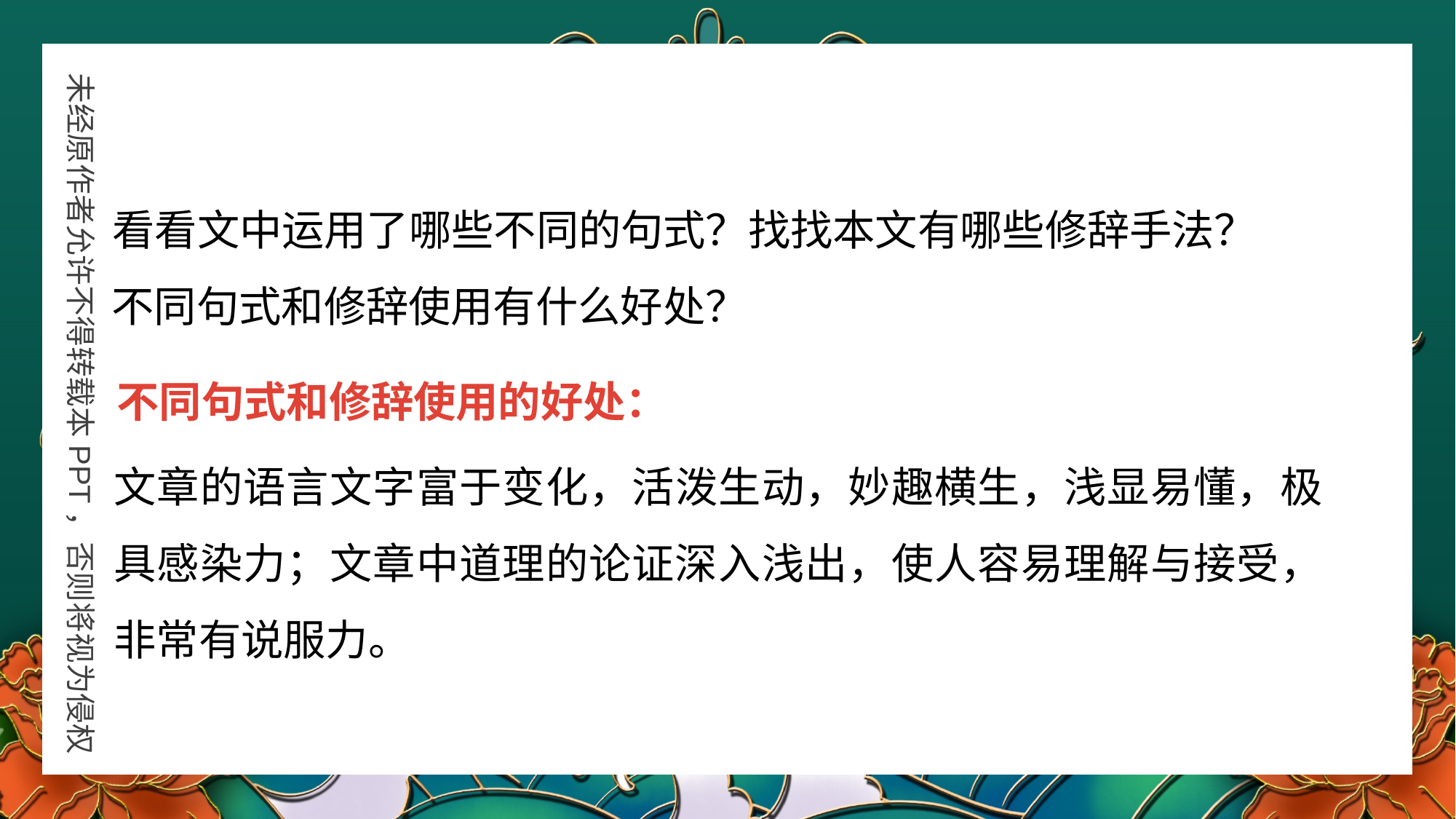

看看文中运用了哪些不同的句式？找找本文有哪些修辞手法？不同句式和修辞使用有什么好处？
不同句式和修辞使用的好处：
文章的语言文字富于变化，活泼生动，妙趣横生，浅显易懂，极具感染力；文章中道理的论证深入浅出，使人容易理解与接受，非常有说服力。